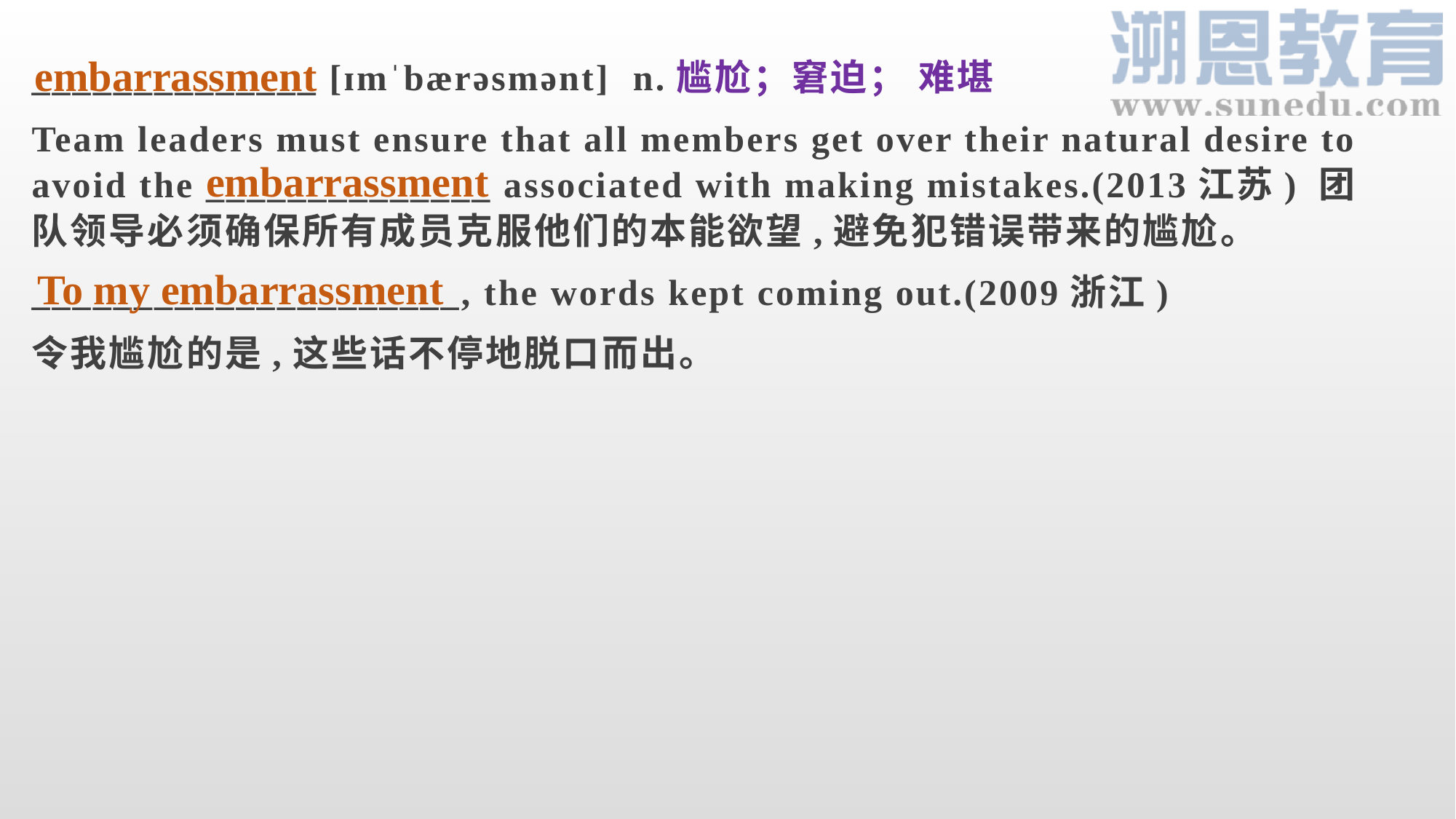

embarrassment
______________ [ɪmˈbærəsmənt]  n.尴尬；窘迫； 难堪
Team leaders must ensure that all members get over their natural desire to avoid the ______________ associated with making mistakes.(2013江苏) 团队领导必须确保所有成员克服他们的本能欲望,避免犯错误带来的尴尬。
_____________________, the words kept coming out.(2009浙江)
令我尴尬的是,这些话不停地脱口而出。
embarrassment
 To my embarrassment